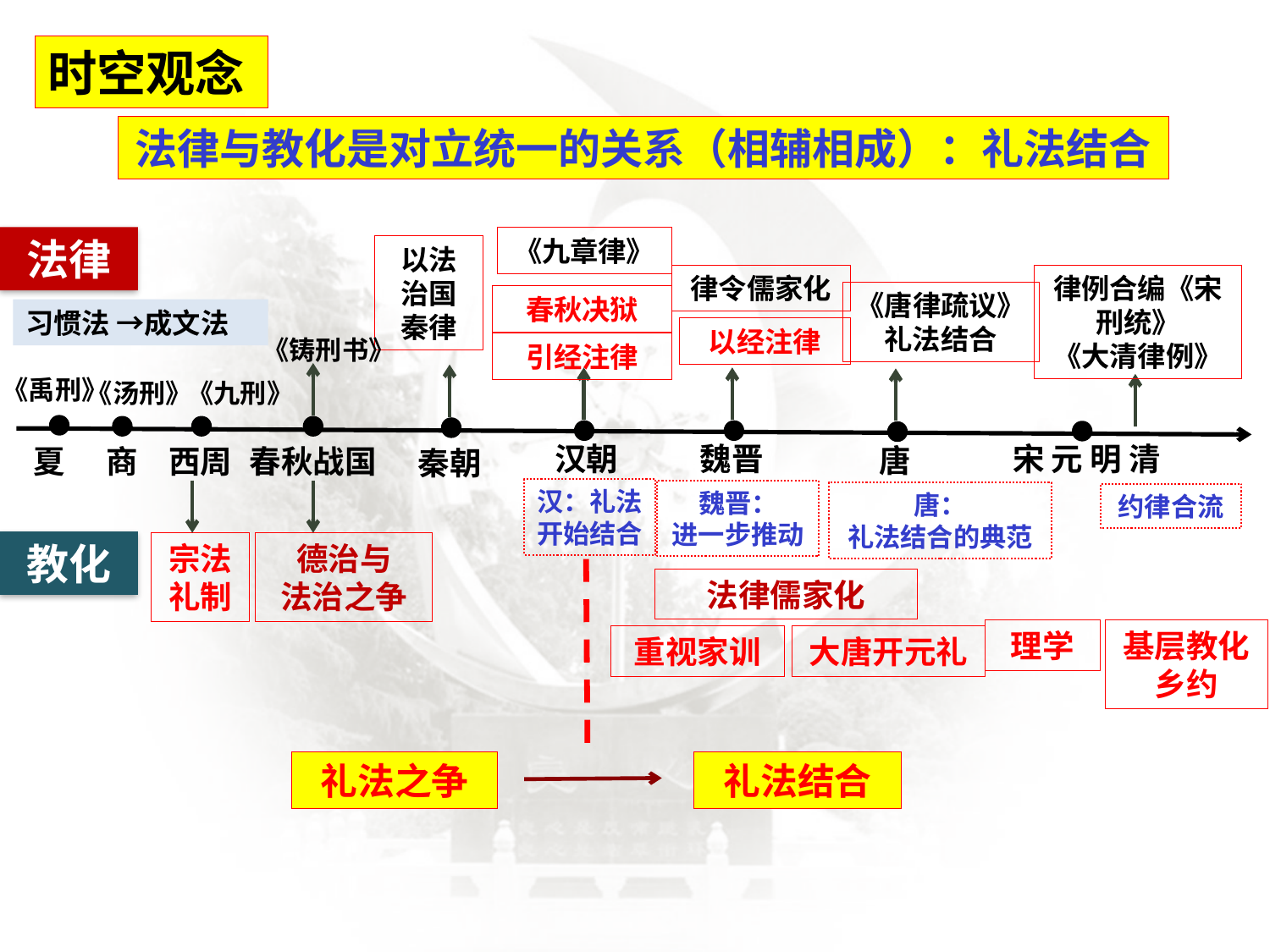

时空观念
法律与教化是对立统一的关系（相辅相成）：礼法结合
法律
《九章律》
以法治国
秦律
律令儒家化
律例合编《宋刑统》
《大清律例》
《唐律疏议》
礼法结合
春秋决狱
习惯法 →成文法
以经注律
《铸刑书》
引经注律
《禹刑》
《汤刑》
《九刑》

宋 元 明 清
汉朝
魏晋
唐
夏
商
西周
春秋战国
秦朝
汉：礼法
开始结合
魏晋：
进一步推动
唐：
礼法结合的典范
约律合流
教化
宗法
礼制
德治与
法治之争
法律儒家化
理学
基层教化
乡约
重视家训
大唐开元礼
礼法之争
礼法结合